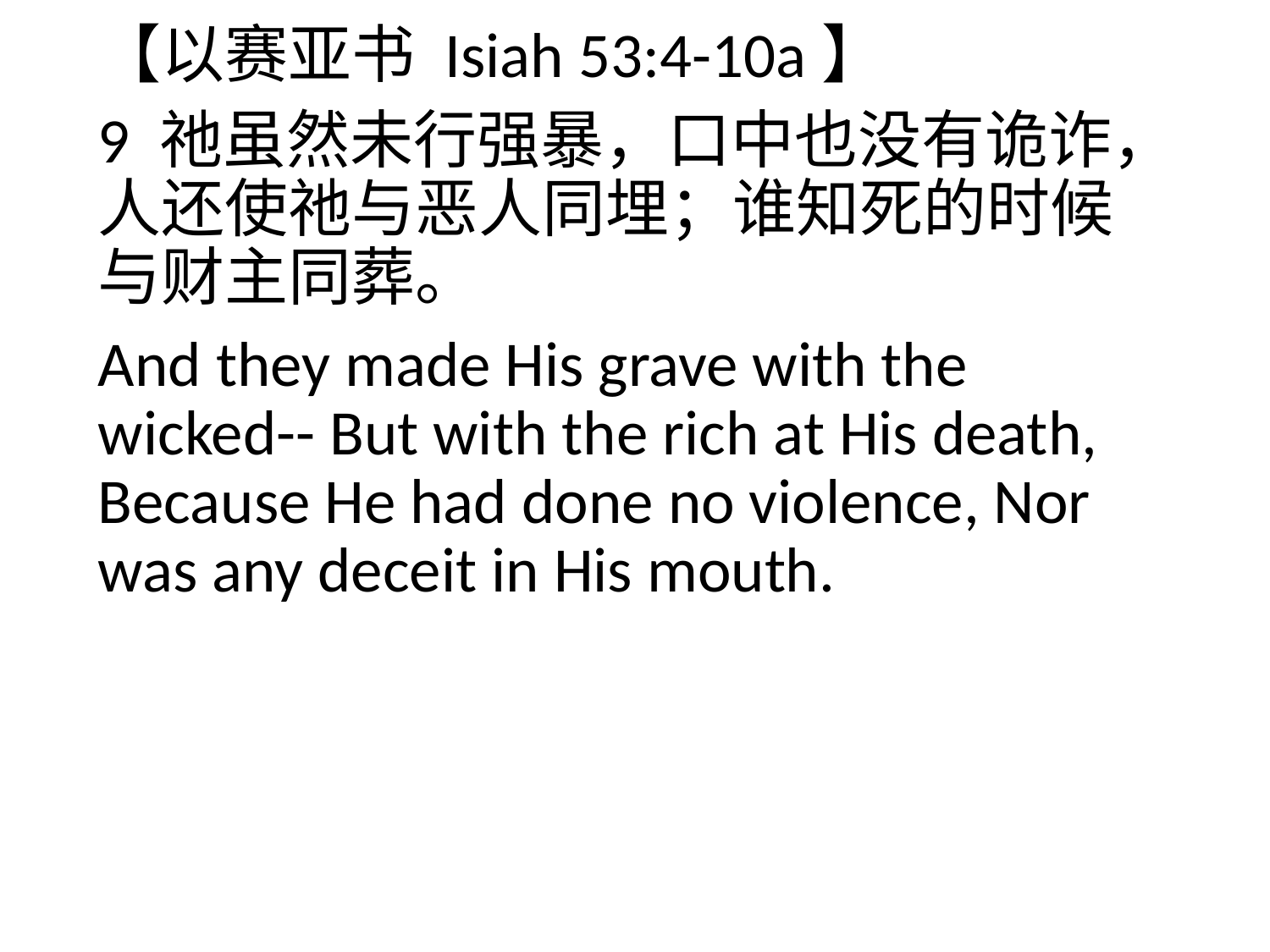

【以赛亚书 Isiah 53:4-10a】
9 祂虽然未行强暴，口中也没有诡诈，人还使祂与恶人同埋；谁知死的时候与财主同葬。
And they made His grave with the wicked-- But with the rich at His death, Because He had done no violence, Nor was any deceit in His mouth.